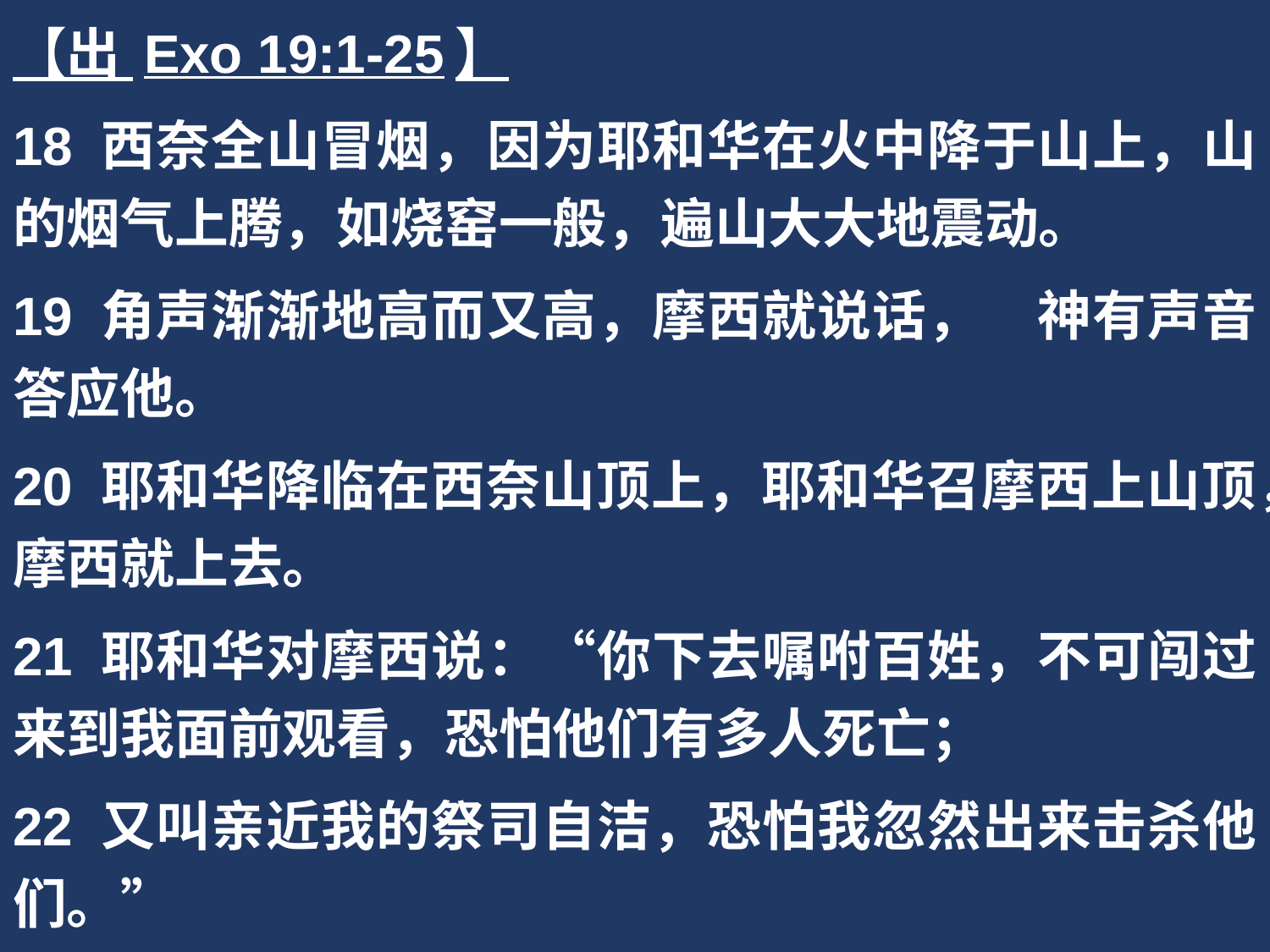

【出 Exo 19:1-25】
18 西奈全山冒烟，因为耶和华在火中降于山上，山的烟气上腾，如烧窑一般，遍山大大地震动。
19 角声渐渐地高而又高，摩西就说话，　神有声音答应他。
20 耶和华降临在西奈山顶上，耶和华召摩西上山顶，摩西就上去。
21 耶和华对摩西说：“你下去嘱咐百姓，不可闯过来到我面前观看，恐怕他们有多人死亡；
22 又叫亲近我的祭司自洁，恐怕我忽然出来击杀他们。”